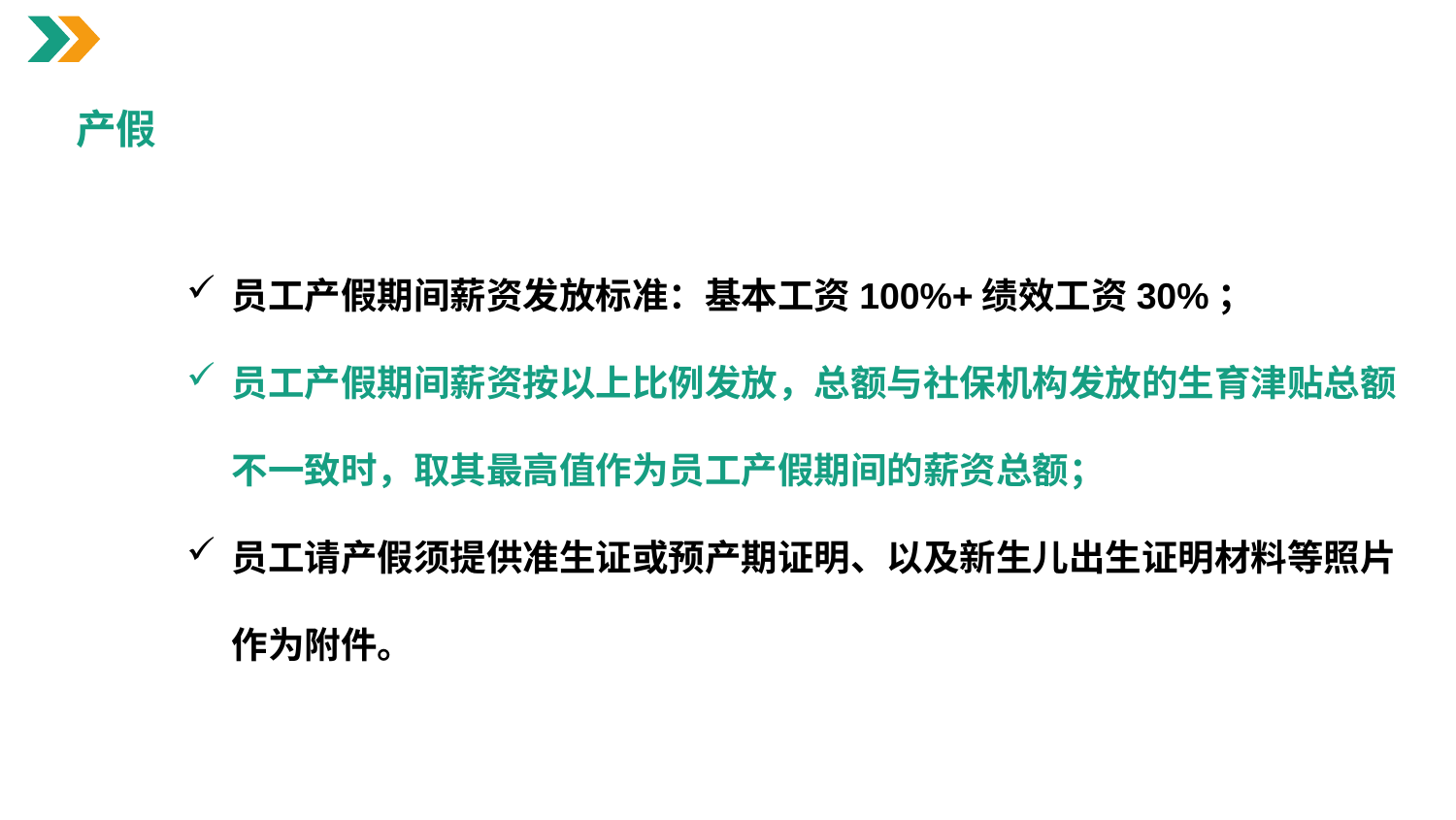

产假
员工产假期间薪资发放标准：基本工资100%+绩效工资30%；
员工产假期间薪资按以上比例发放，总额与社保机构发放的生育津贴总额不一致时，取其最高值作为员工产假期间的薪资总额；
员工请产假须提供准生证或预产期证明、以及新生儿出生证明材料等照片作为附件。